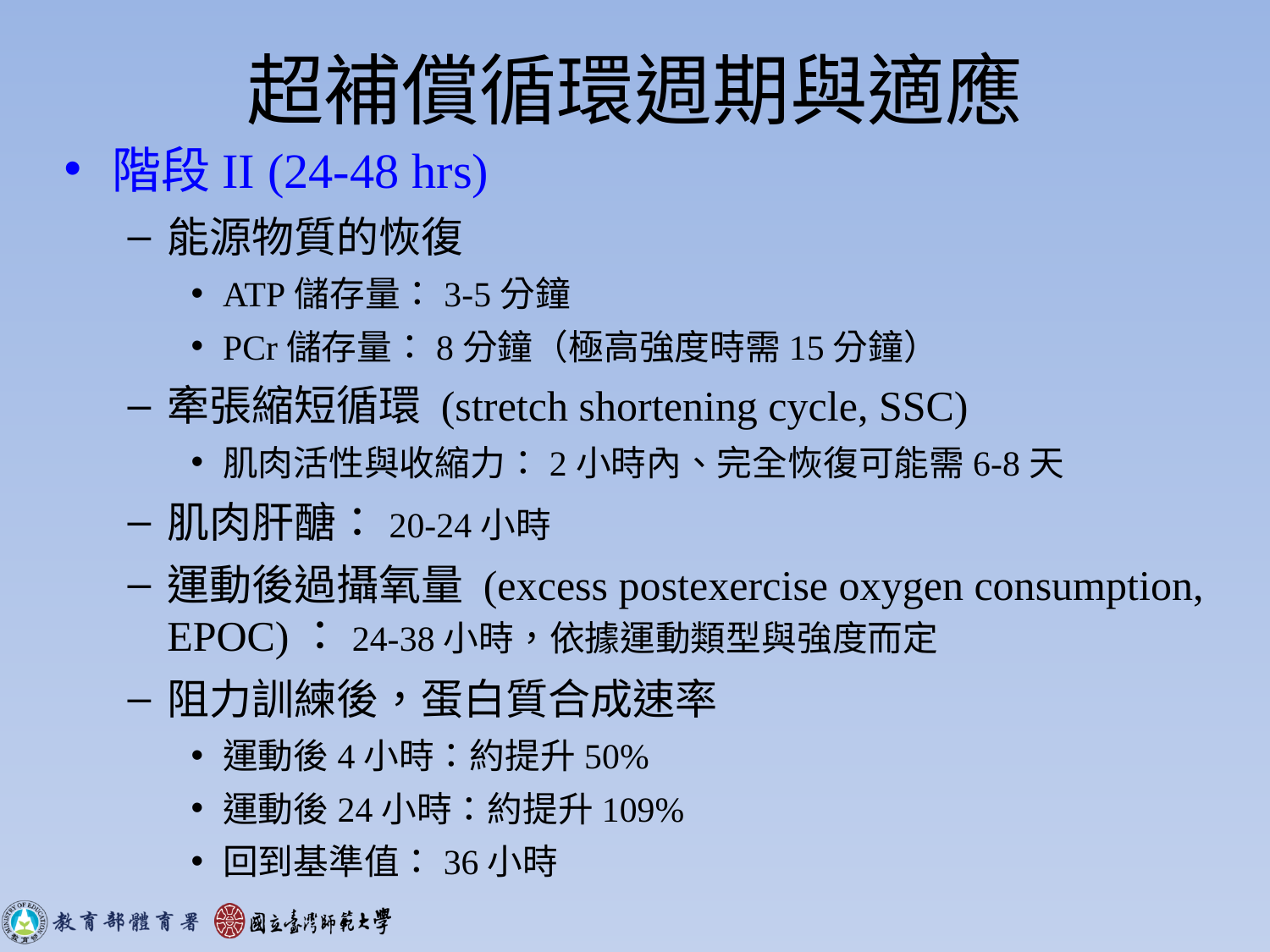

# 超補償循環週期與適應
階段II (24-48 hrs)
能源物質的恢復
ATP儲存量：3-5分鐘
PCr儲存量：8分鐘（極高強度時需15分鐘）
牽張縮短循環 (stretch shortening cycle, SSC)
肌肉活性與收縮力：2小時內、完全恢復可能需6-8天
肌肉肝醣：20-24小時
運動後過攝氧量 (excess postexercise oxygen consumption, EPOC)：24-38小時，依據運動類型與強度而定
阻力訓練後，蛋白質合成速率
運動後4小時：約提升50%
運動後24小時：約提升109%
回到基準值：36小時